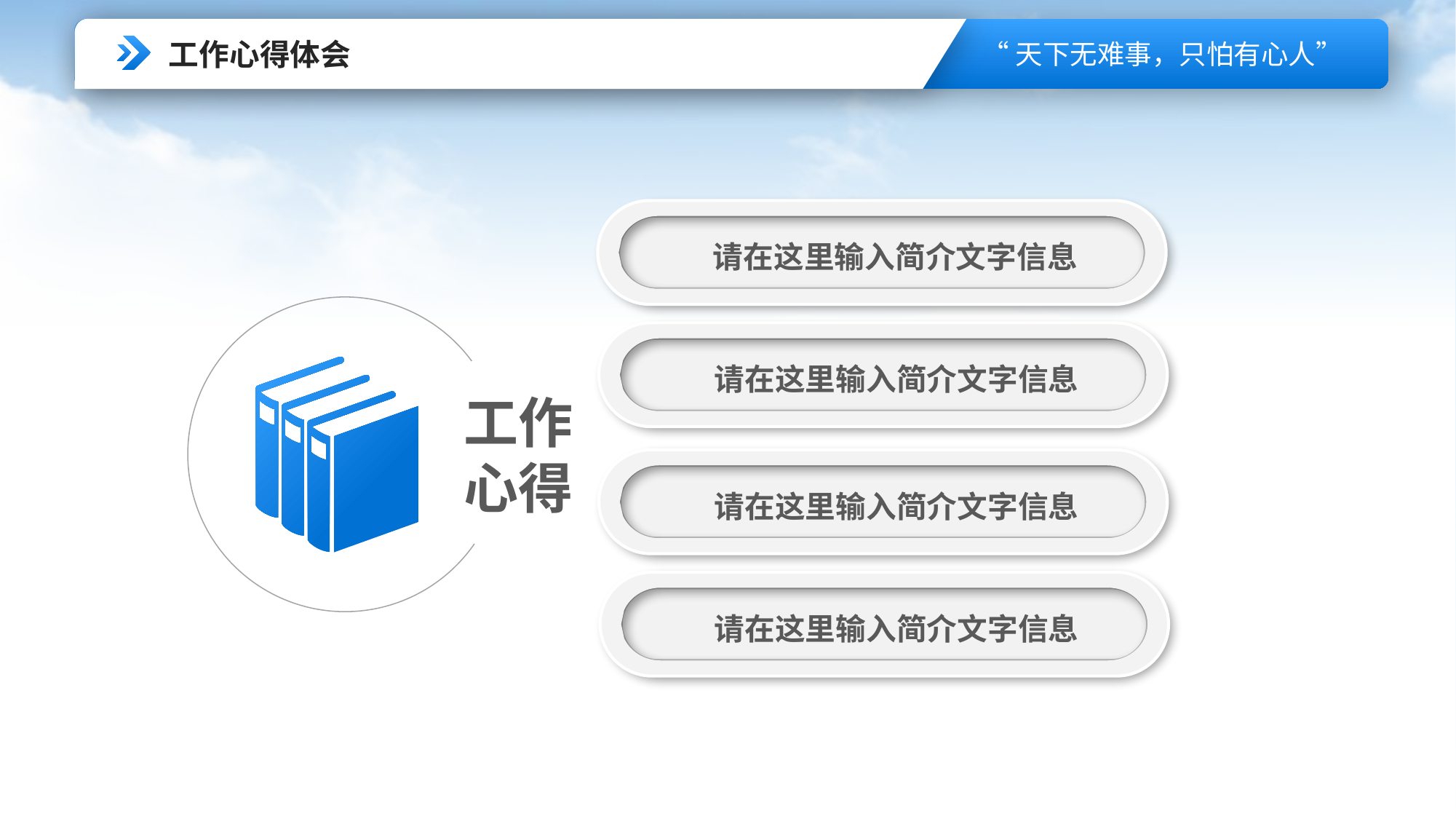

工作心得体会

请在这里输入简介文字信息

请在这里输入简介文字信息

工作
心得

请在这里输入简介文字信息

请在这里输入简介文字信息